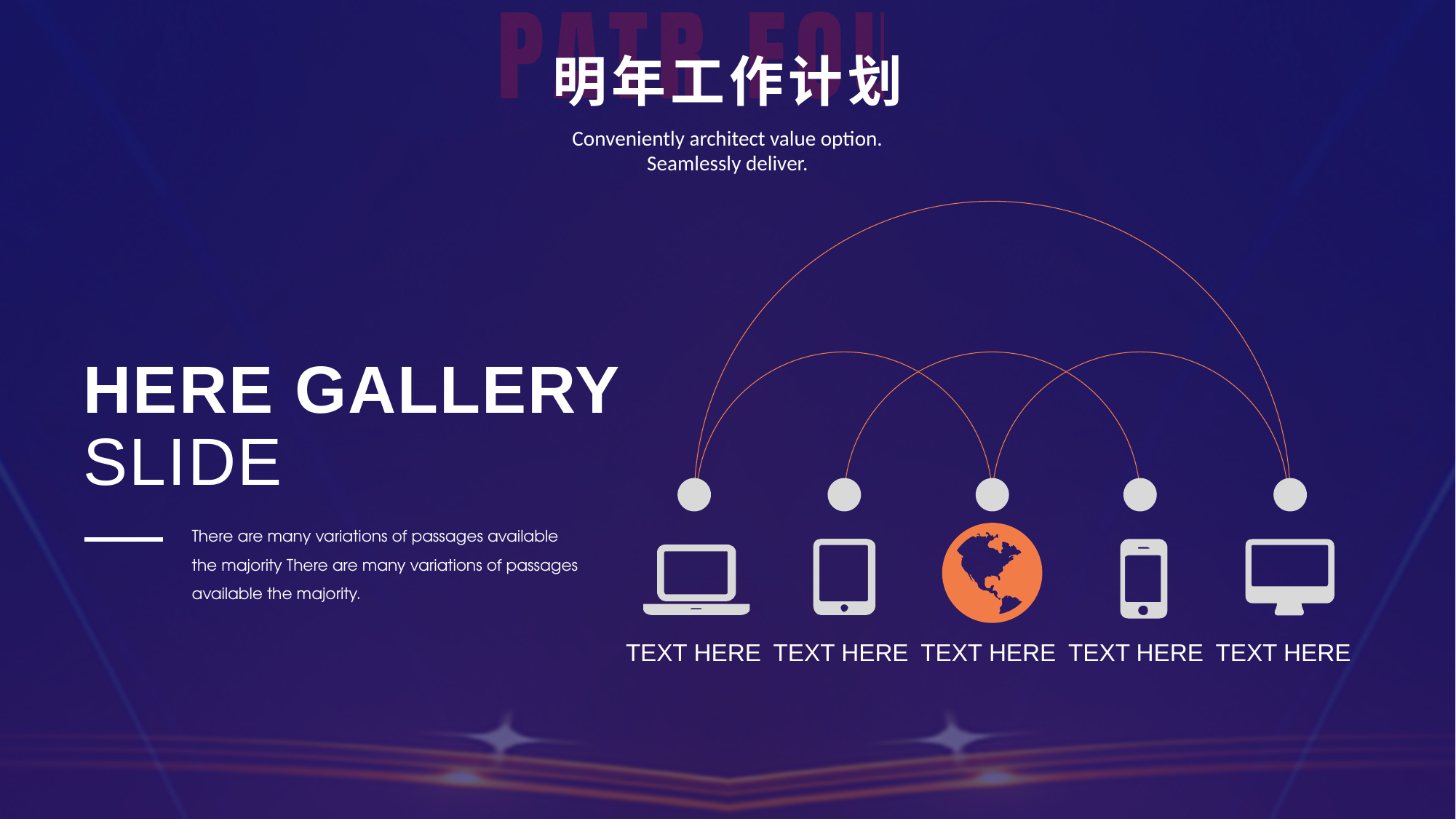

PATR FOUR
明年工作计划
Conveniently architect value option. Seamlessly deliver.

HERE GALLERY
SLIDE

There are many variations of passages available the majority There are many variations of passages available the majority.

TEXT HERE
TEXT HERE
TEXT HERE
TEXT HERE
TEXT HERE